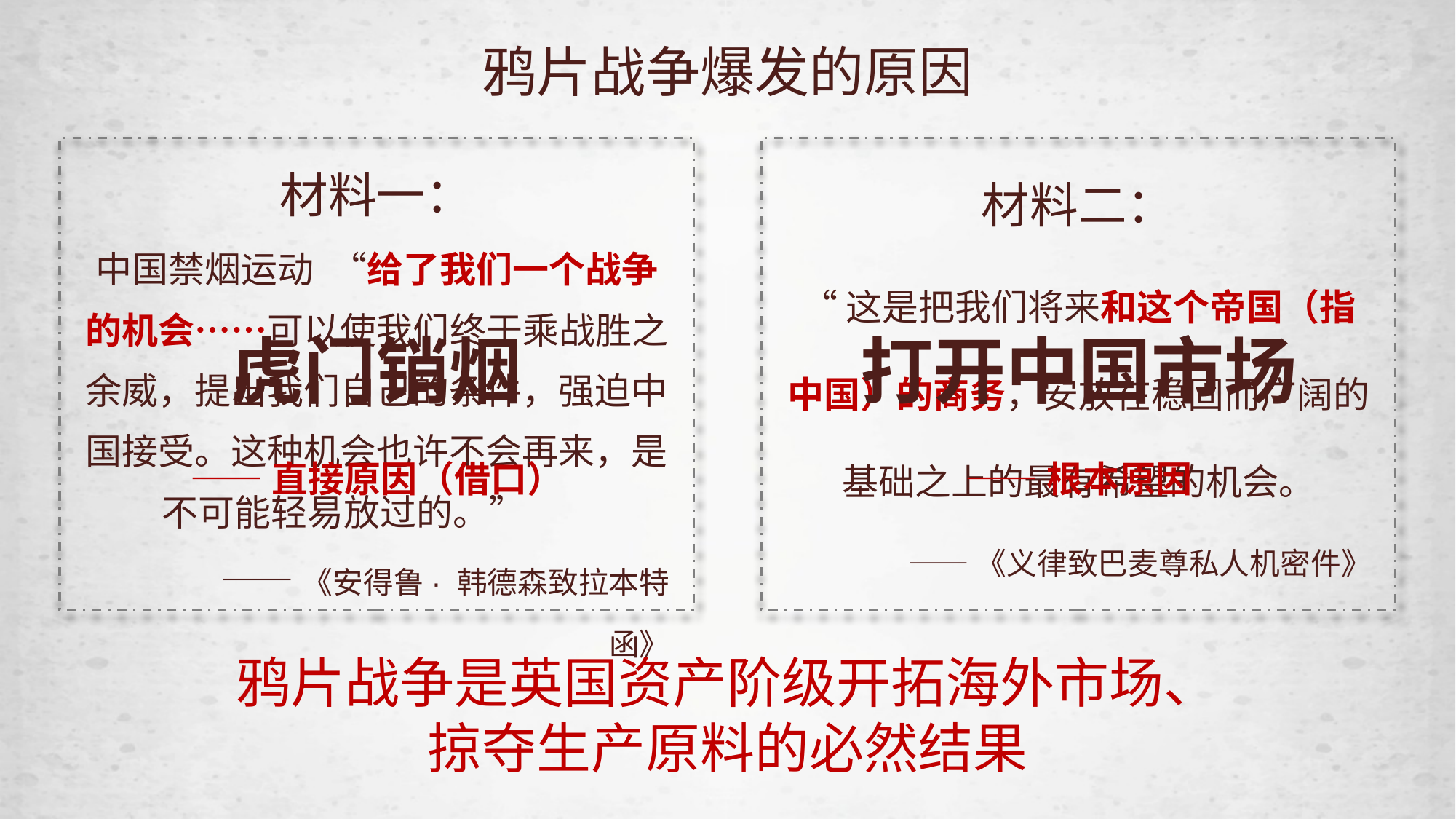

鸦片战争爆发的原因
材料二：
“这是把我们将来和这个帝国（指中国）的商务，安放在稳固而广阔的基础之上的最有希望的机会。
——《义律致巴麦尊私人机密件》

材料一：
中国禁烟运动  “给了我们一个战争的机会……可以使我们终于乘战胜之余威，提出我们自己的条件，强迫中国接受。这种机会也许不会再来，是不可能轻易放过的。”
          ——《安得鲁· 韩德森致拉本特函》
虎门销烟
——直接原因（借口）
打开中国市场
——根本原因
鸦片战争是英国资产阶级开拓海外市场、掠夺生产原料的必然结果